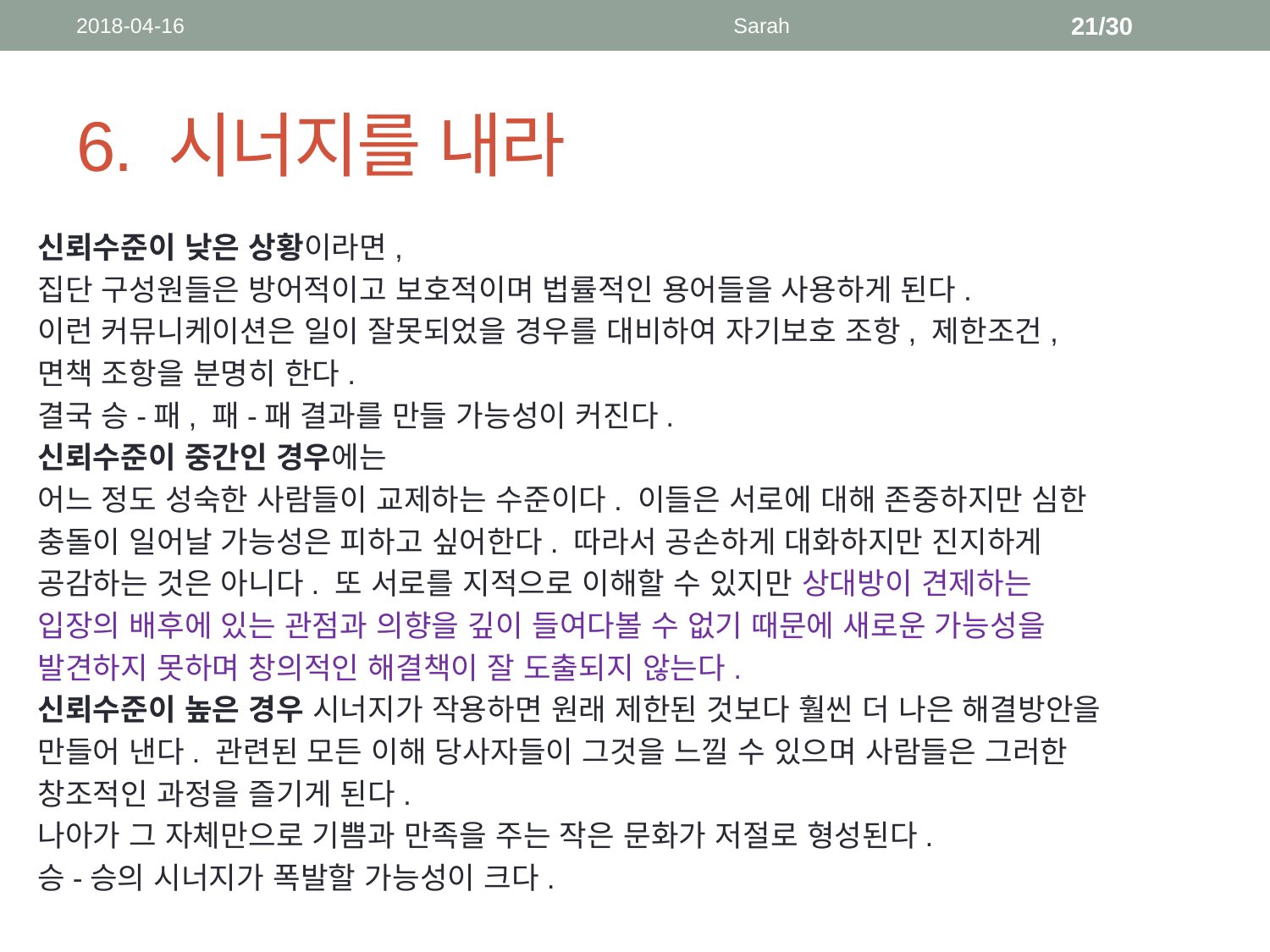

2018-04-16
Sarah
21/30
# 6. 시너지를 내라
신뢰수준이 낮은 상황이라면,
집단 구성원들은 방어적이고 보호적이며 법률적인 용어들을 사용하게 된다.
이런 커뮤니케이션은 일이 잘못되었을 경우를 대비하여 자기보호 조항, 제한조건,
면책 조항을 분명히 한다.
결국 승-패, 패-패 결과를 만들 가능성이 커진다.
신뢰수준이 중간인 경우에는
어느 정도 성숙한 사람들이 교제하는 수준이다. 이들은 서로에 대해 존중하지만 심한
충돌이 일어날 가능성은 피하고 싶어한다. 따라서 공손하게 대화하지만 진지하게
공감하는 것은 아니다. 또 서로를 지적으로 이해할 수 있지만 상대방이 견제하는
입장의 배후에 있는 관점과 의향을 깊이 들여다볼 수 없기 때문에 새로운 가능성을
발견하지 못하며 창의적인 해결책이 잘 도출되지 않는다.
신뢰수준이 높은 경우 시너지가 작용하면 원래 제한된 것보다 훨씬 더 나은 해결방안을
만들어 낸다. 관련된 모든 이해 당사자들이 그것을 느낄 수 있으며 사람들은 그러한
창조적인 과정을 즐기게 된다.
나아가 그 자체만으로 기쁨과 만족을 주는 작은 문화가 저절로 형성된다.
승-승의 시너지가 폭발할 가능성이 크다.